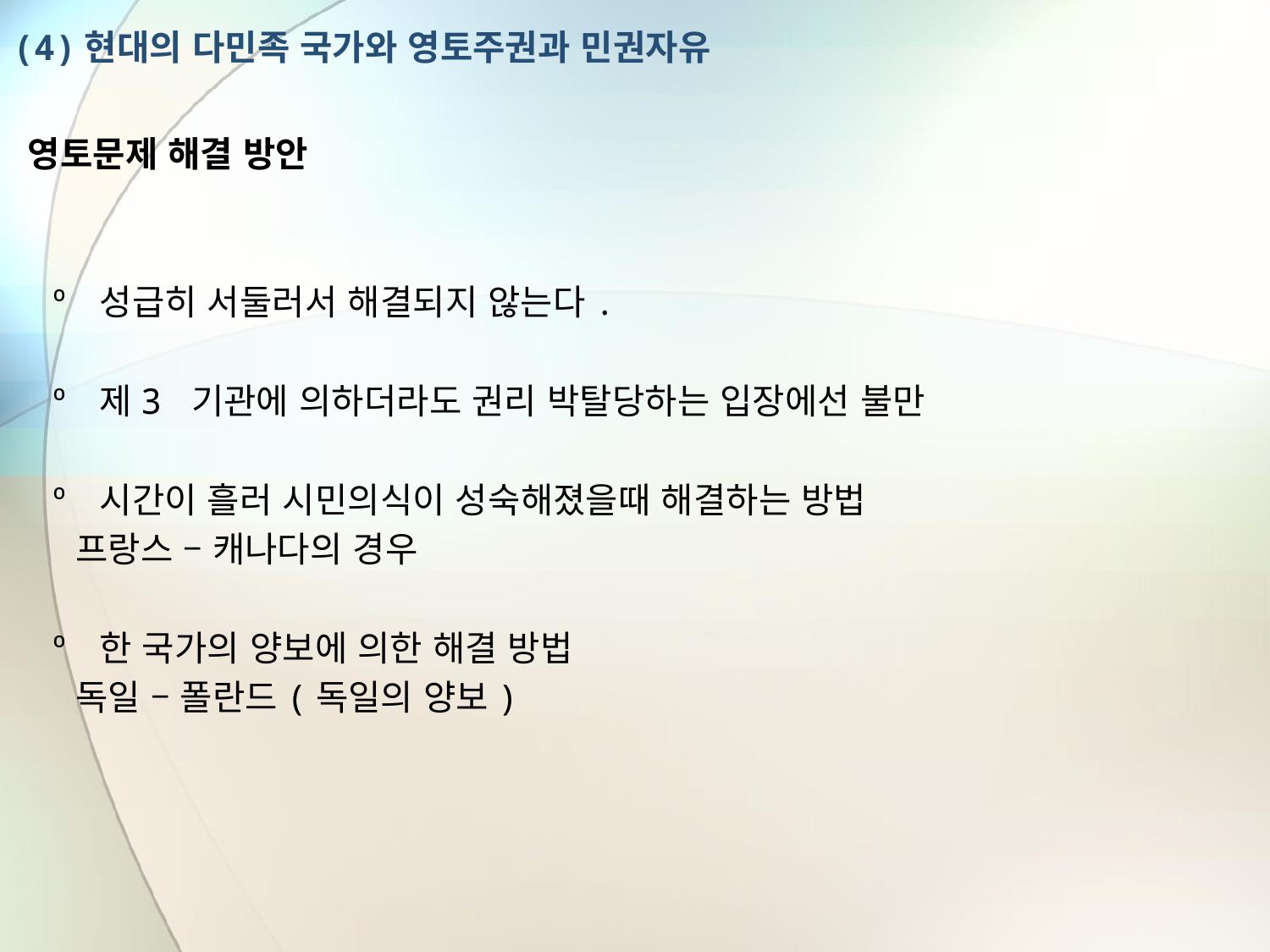

# (4)현대의 다민족 국가와 영토주권과 민권자유

영토문제 해결 방안

 º 성급히 서둘러서 해결되지 않는다.

 º 제3 기관에 의하더라도 권리 박탈당하는 입장에선 불만

 º 시간이 흘러 시민의식이 성숙해졌을때 해결하는 방법
    프랑스 – 캐나다의 경우

 º 한 국가의 양보에 의한 해결 방법
    독일 – 폴란드(독일의 양보)